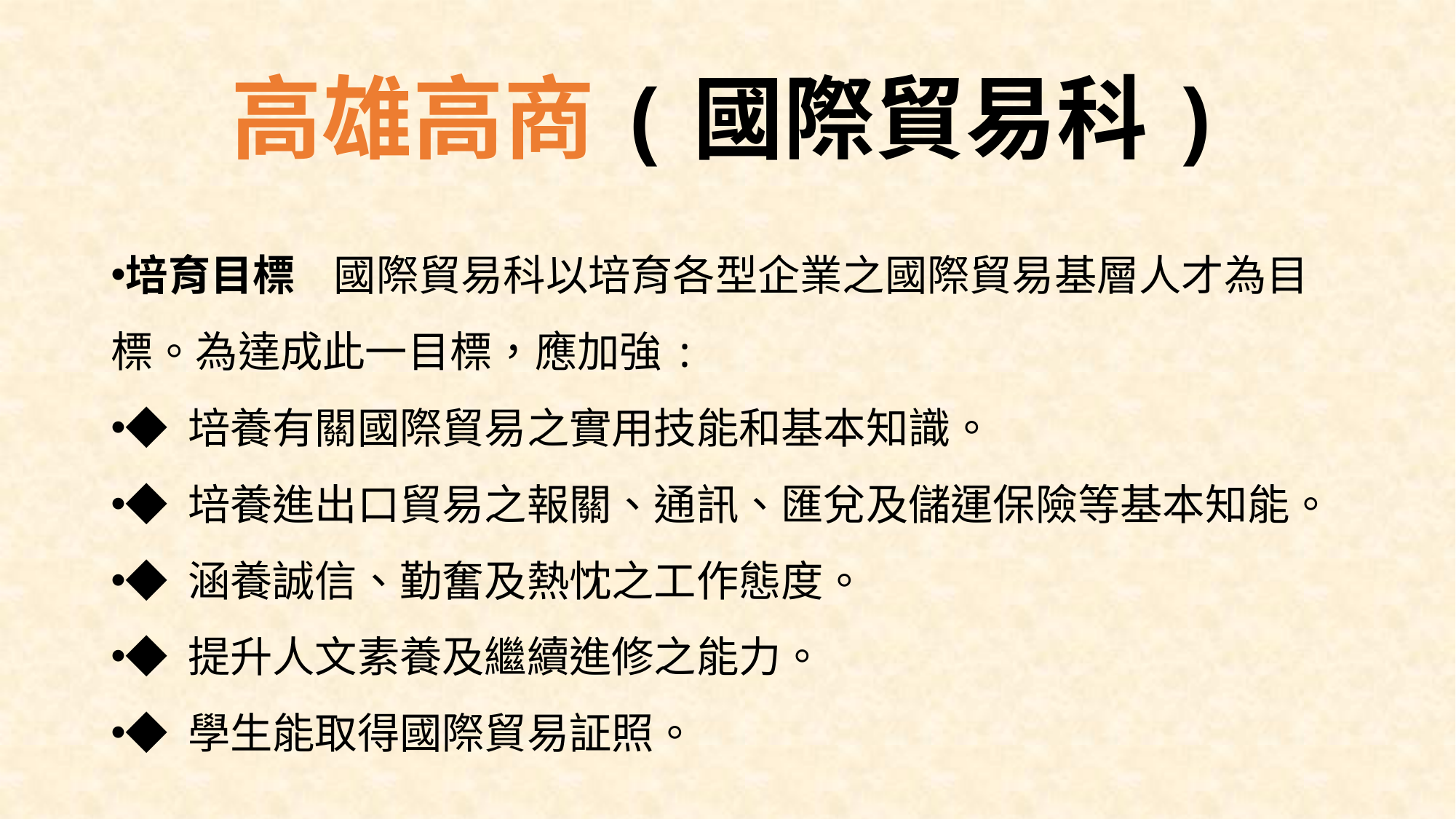

# 高雄高商(國際貿易科)
培育目標    國際貿易科以培育各型企業之國際貿易基層人才為目標。為達成此一目標，應加強:
◆ 培養有關國際貿易之實用技能和基本知識。
◆ 培養進出口貿易之報關、通訊、匯兌及儲運保險等基本知能。
◆ 涵養誠信、勤奮及熱忱之工作態度。
◆ 提升人文素養及繼續進修之能力。
◆ 學生能取得國際貿易証照。